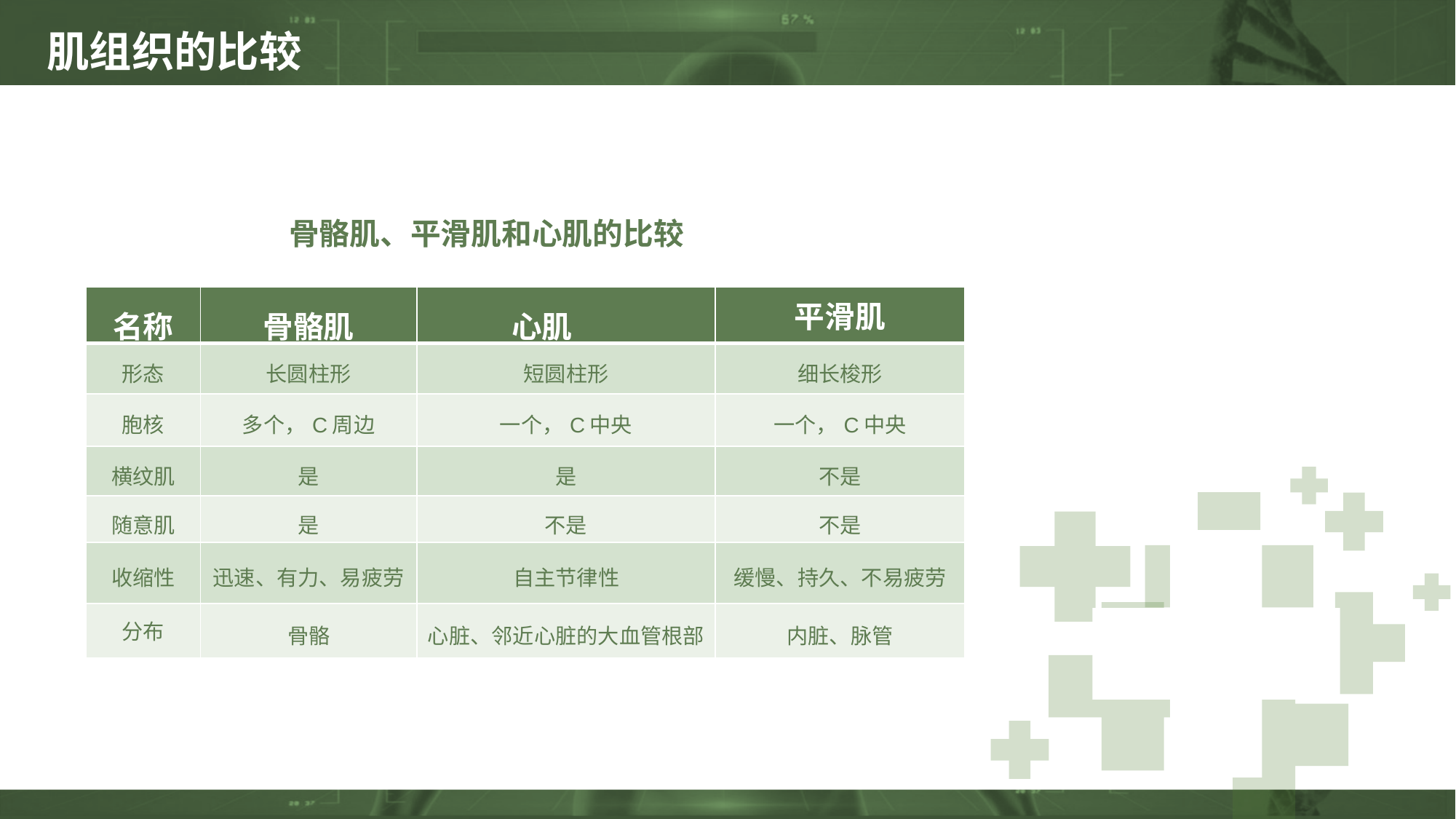

肌组织的比较
 骨骼肌、平滑肌和心肌的比较
| 名称 | 骨骼肌 | 心肌 | 平滑肌 |
| --- | --- | --- | --- |
| 形态 | 长圆柱形 | 短圆柱形 | 细长梭形 |
| 胞核 | 多个，C周边 | 一个，C中央 | 一个，C中央 |
| 横纹肌 | 是 | 是 | 不是 |
| 随意肌 | 是 | 不是 | 不是 |
| 收缩性 | 迅速、有力、易疲劳 | 自主节律性 | 缓慢、持久、不易疲劳 |
| 分布 | 骨骼 | 心脏、邻近心脏的大血管根部 | 内脏、脉管 |